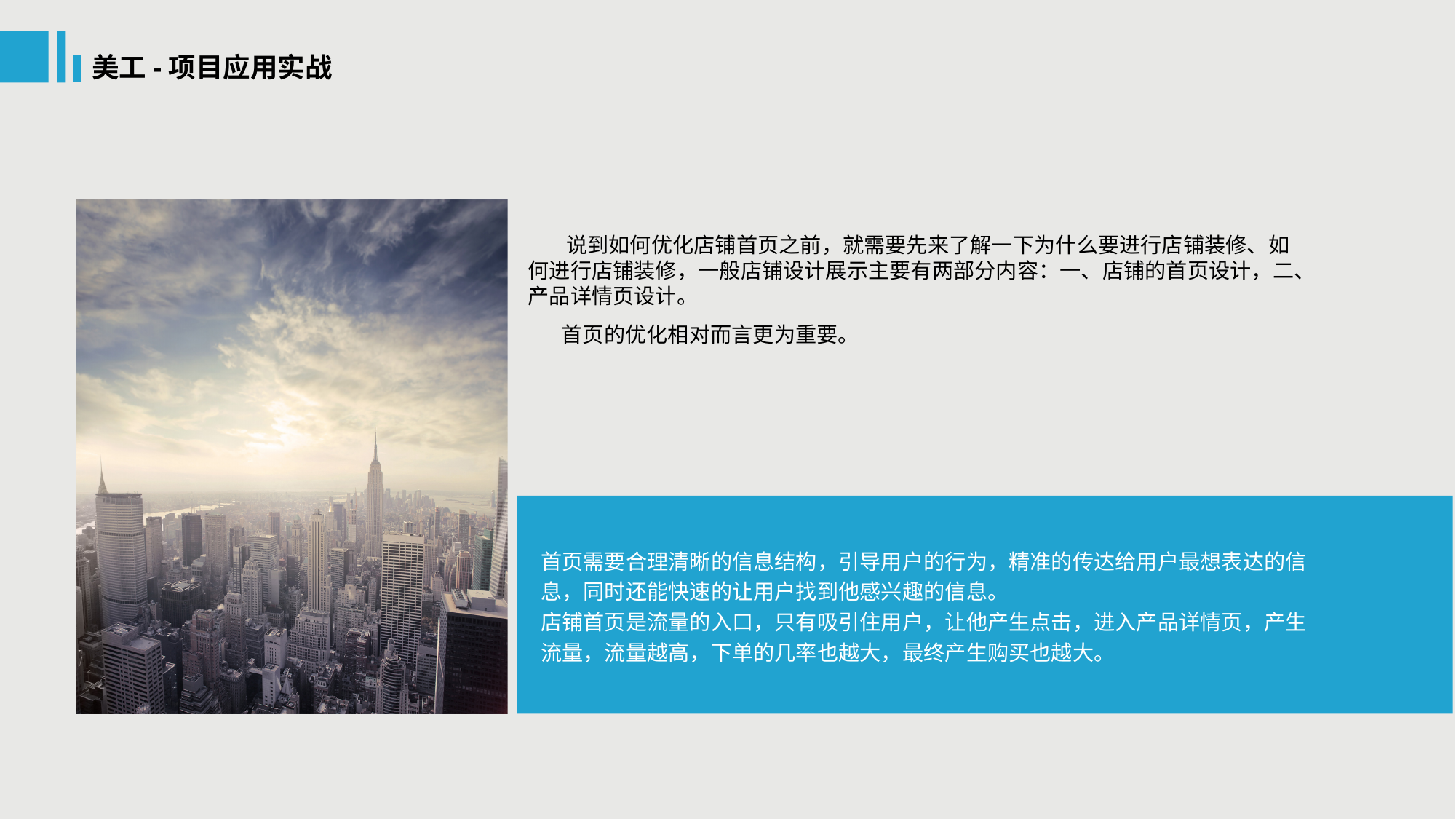

美工-项目应用实战

       说到如何优化店铺首页之前，就需要先来了解一下为什么要进行店铺装修、如何进行店铺装修，一般店铺设计展示主要有两部分内容：一、店铺的首页设计，二、产品详情页设计。
      首页的优化相对而言更为重要。

首页需要合理清晰的信息结构，引导用户的行为，精准的传达给用户最想表达的信息，同时还能快速的让用户找到他感兴趣的信息。
店铺首页是流量的入口，只有吸引住用户，让他产生点击，进入产品详情页，产生流量，流量越高，下单的几率也越大，最终产生购买也越大。